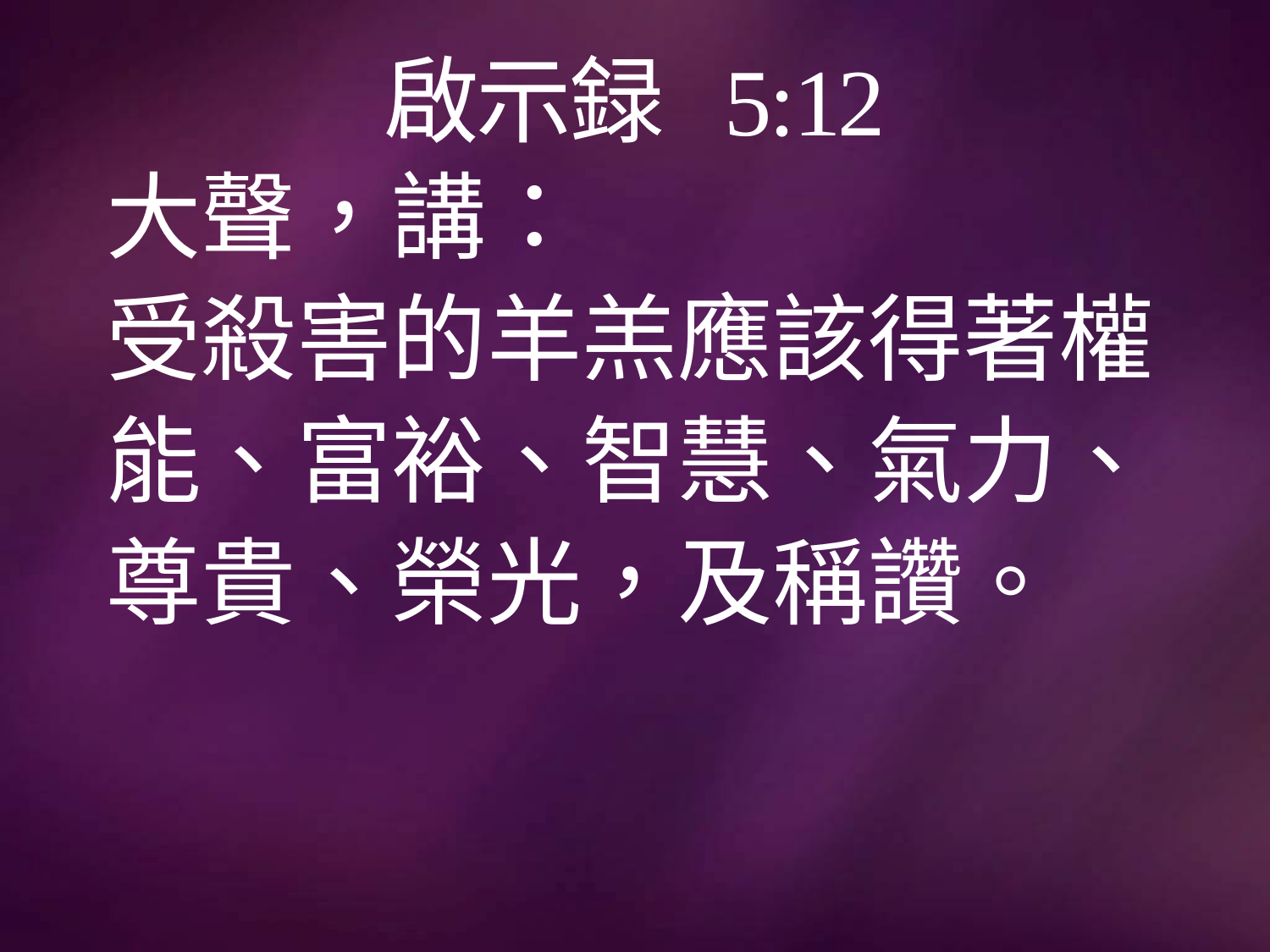

# 啟示録  5:12
大聲，講：
受殺害的羊羔應該得著權
能、富裕、智慧、氣力、
尊貴、榮光，及稱讚。